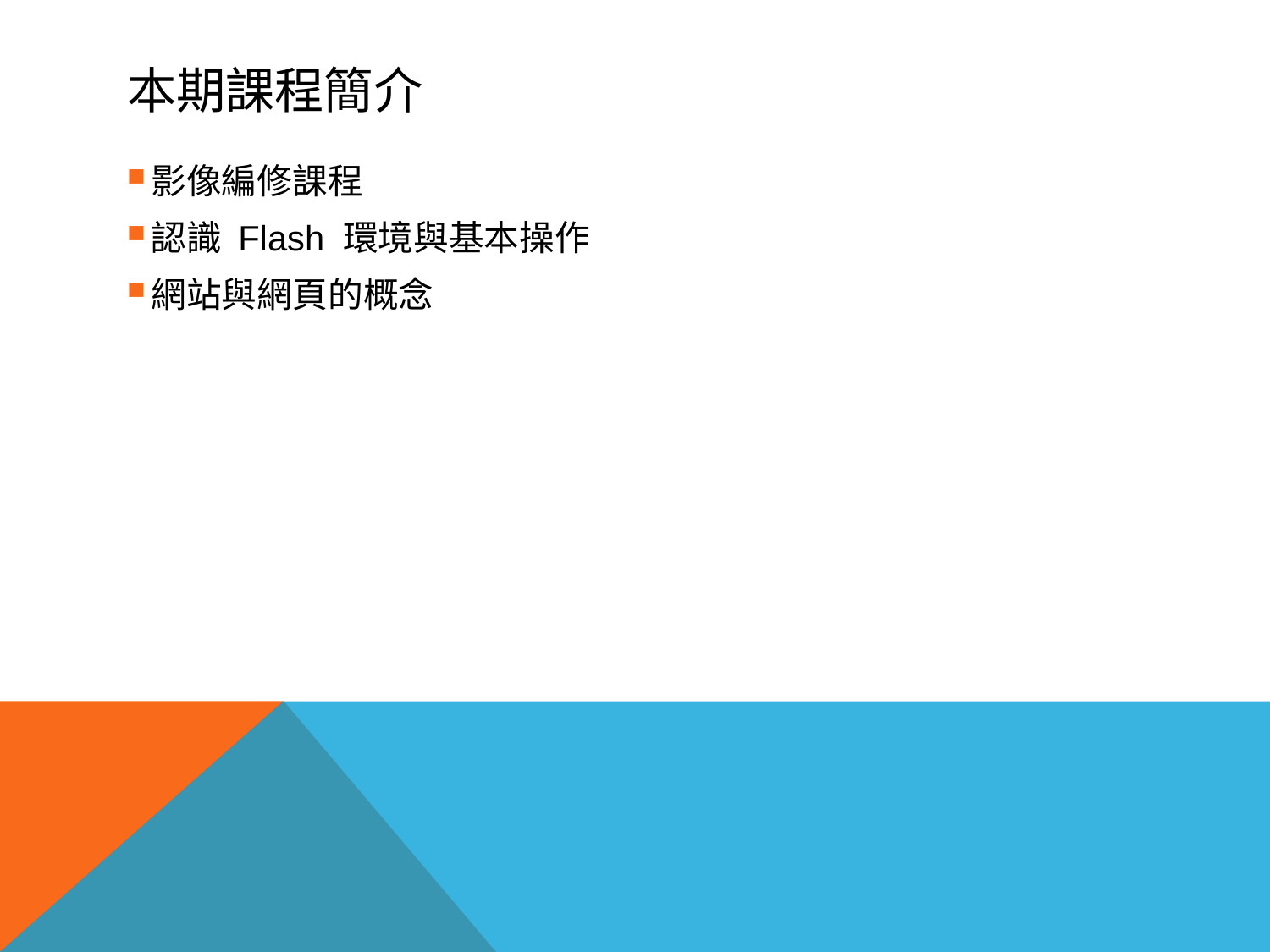

# 本期課程簡介
影像編修課程
認識 Flash 環境與基本操作
網站與網頁的概念